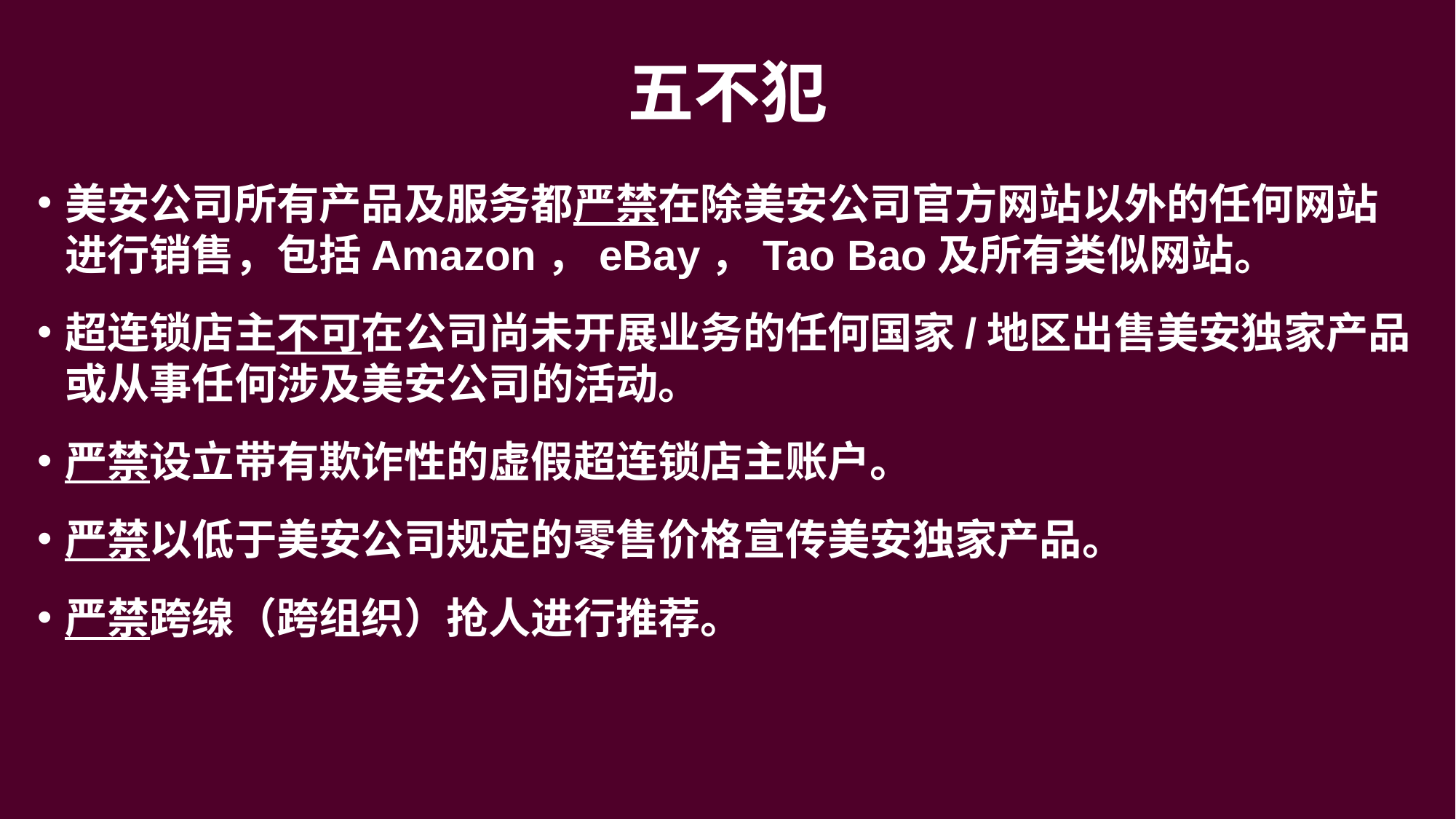

五不犯
美安公司所有产品及服务都严禁在除美安公司官方网站以外的任何网站进行销售，包括Amazon，eBay，Tao Bao及所有类似网站。
超连锁店主不可在公司尚未开展业务的任何国家/地区出售美安独家产品或从事任何涉及美安公司的活动。
严禁设立带有欺诈性的虚假超连锁店主账户。
严禁以低于美安公司规定的零售价格宣传美安独家产品。
严禁跨缐（跨组织）抢人进行推荐。